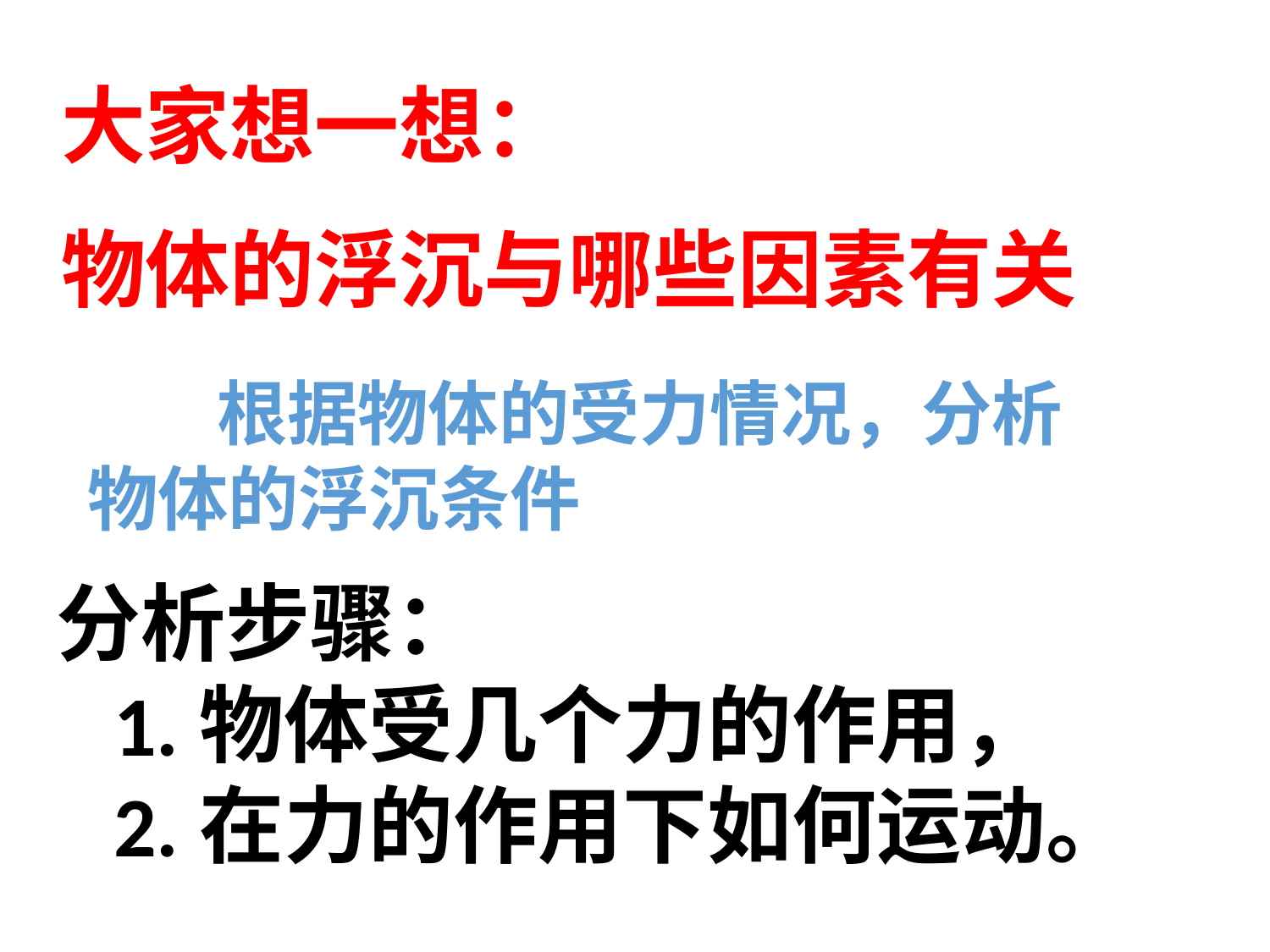

大家想一想：
物体的浮沉与哪些因素有关

       根据物体的受力情况，分析物体的浮沉条件
分析步骤：
   1.物体受几个力的作用，
   2.在力的作用下如何运动。